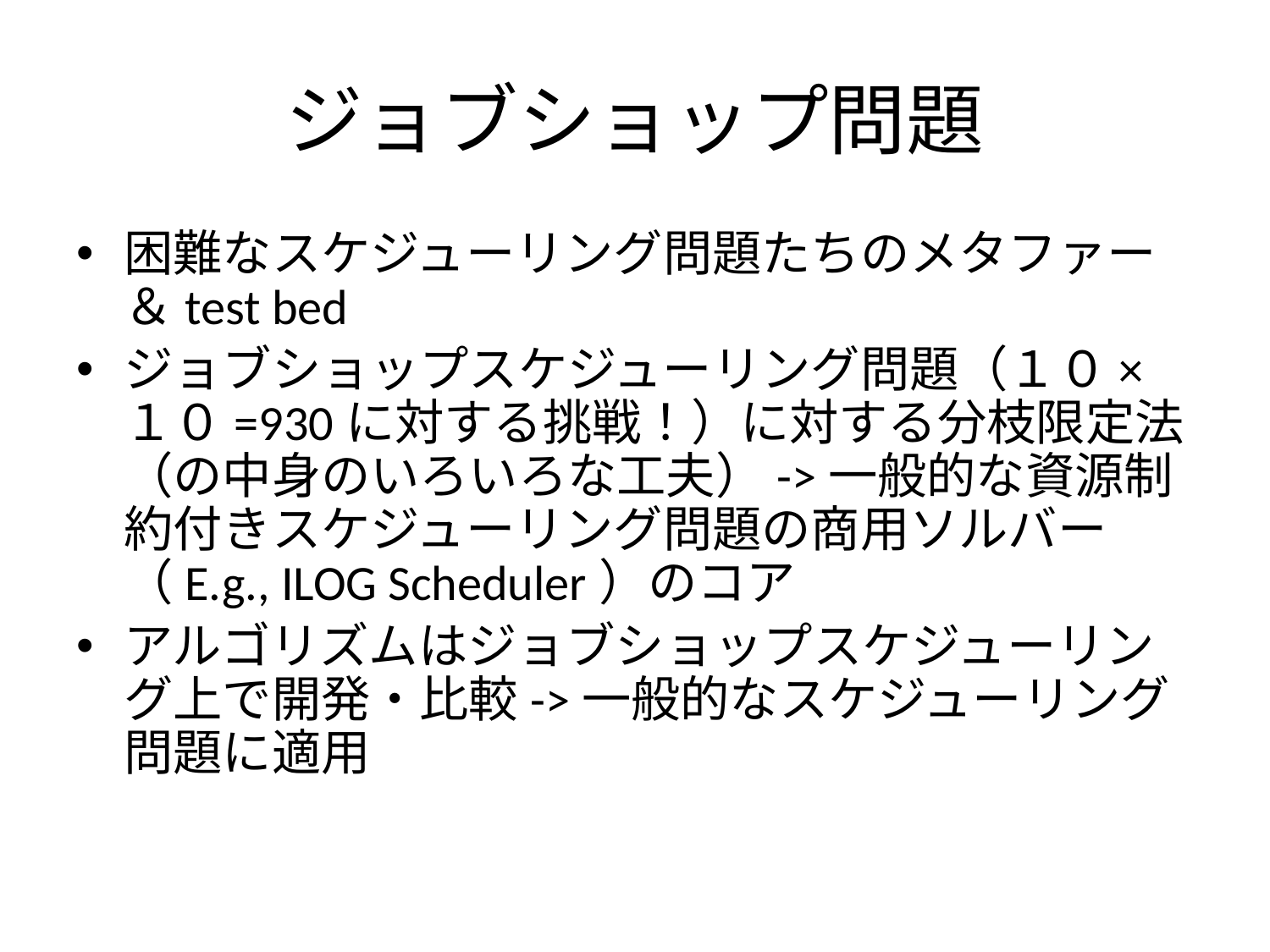

# ジョブショップ問題
困難なスケジューリング問題たちのメタファー＆test bed
ジョブショップスケジューリング問題（１０×１０=930に対する挑戦！）に対する分枝限定法（の中身のいろいろな工夫）->一般的な資源制約付きスケジューリング問題の商用ソルバー（E.g., ILOG Scheduler）のコア
アルゴリズムはジョブショップスケジューリング上で開発・比較->一般的なスケジューリング問題に適用